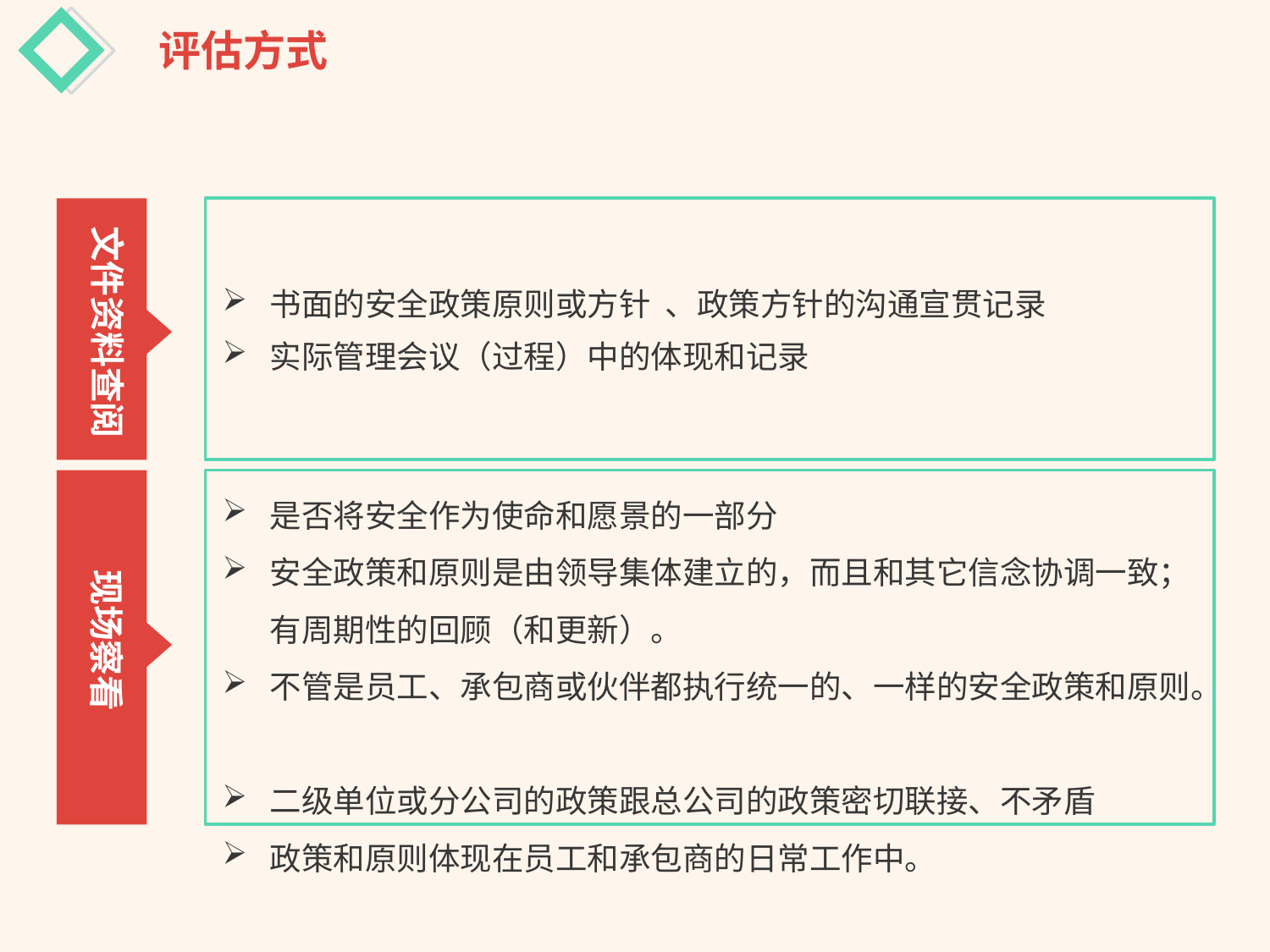

评估方式

文件资料查阅
书面的安全政策原则或方针  、政策方针的沟通宣贯记录
实际管理会议（过程）中的体现和记录

是否将安全作为使命和愿景的一部分
安全政策和原则是由领导集体建立的，而且和其它信念协调一致；有周期性的回顾（和更新）。
不管是员工、承包商或伙伴都执行统一的、一样的安全政策和原则。
二级单位或分公司的政策跟总公司的政策密切联接、不矛盾
政策和原则体现在员工和承包商的日常工作中。
现场察看